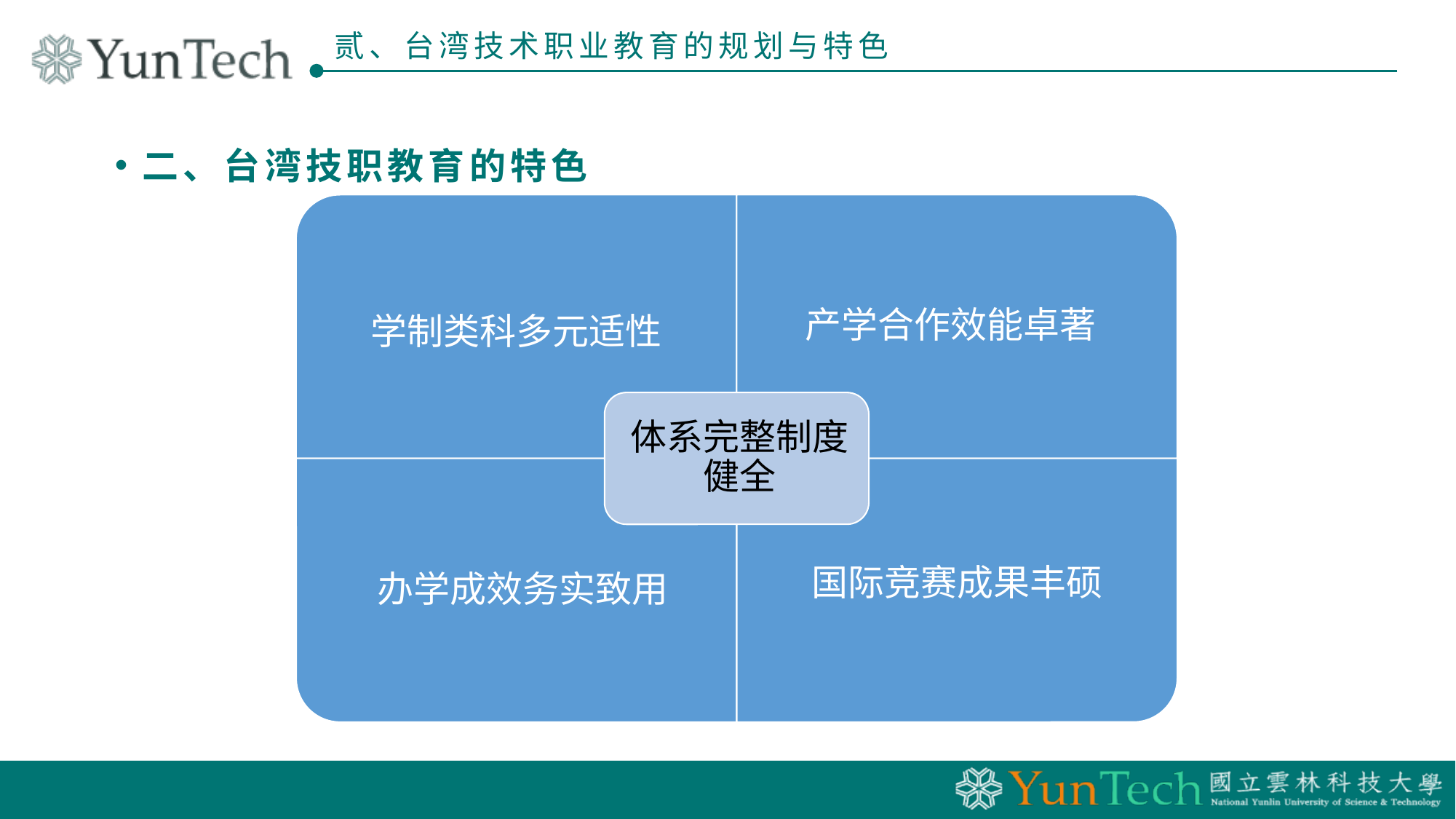

二、台湾技职教育的特色

学制类科多元适性
产学合作效能卓著
办学成效务实致用
国际竞赛成果丰硕
体系完整制度健全